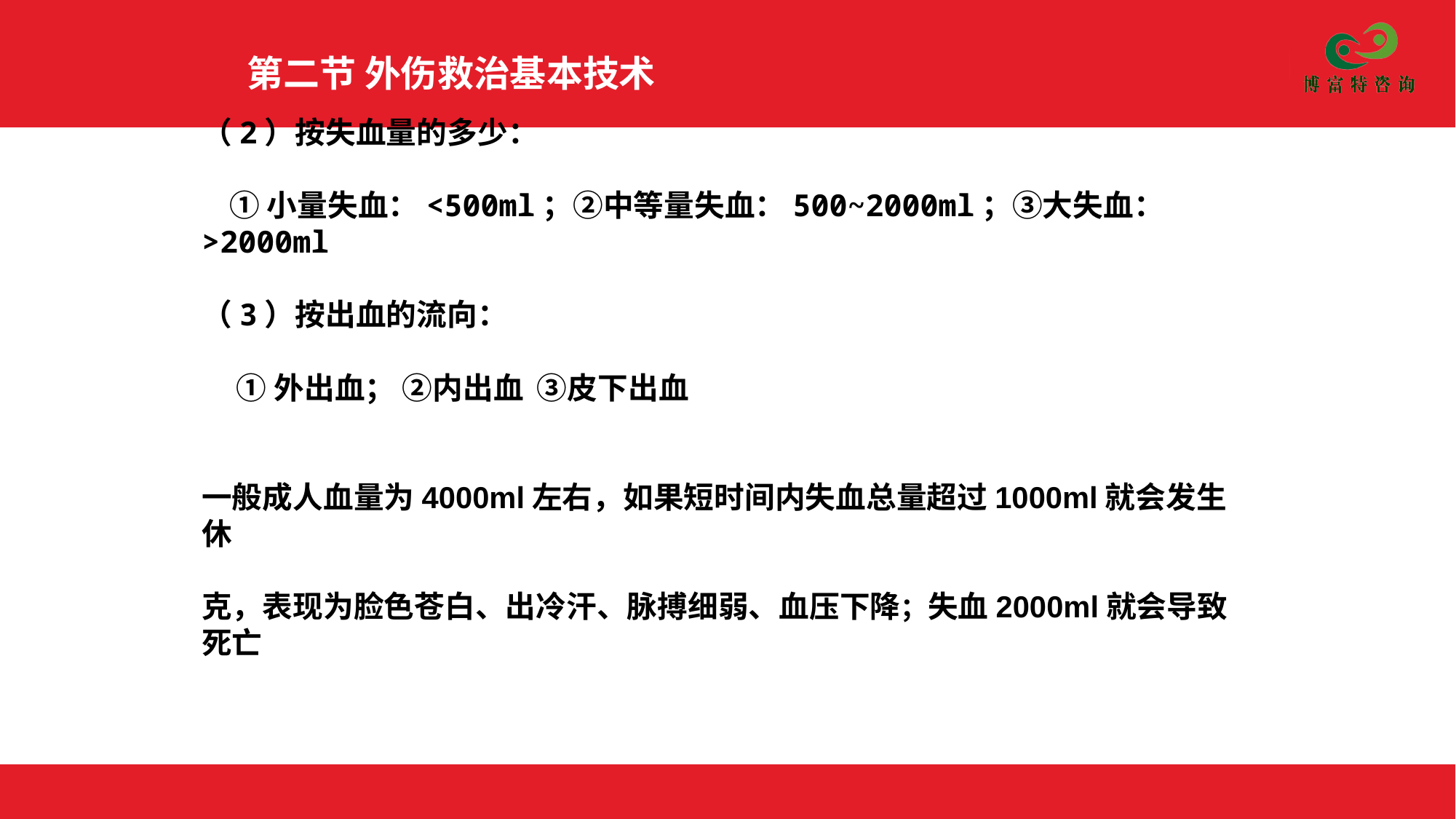

第二节 外伤救治基本技术
（2）按失血量的多少：

    ①小量失血：<500ml；②中等量失血：500~2000ml；③大失血：>2000ml

（3）按出血的流向：

     ①外出血； ②内出血  ③皮下出血

一般成人血量为4000ml左右，如果短时间内失血总量超过1000ml就会发生休

克，表现为脸色苍白、出冷汗、脉搏细弱、血压下降；失血2000ml就会导致死亡